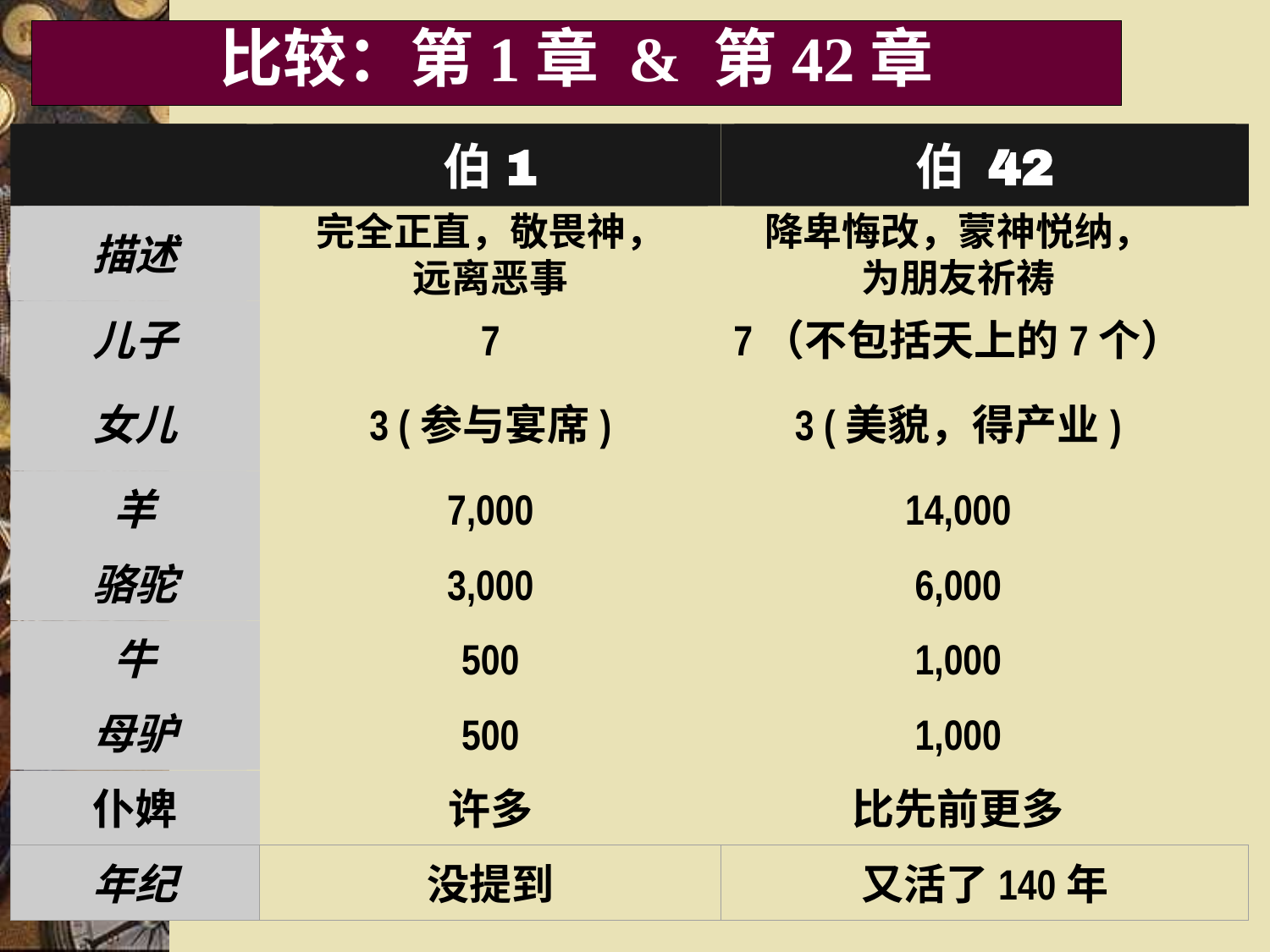

# 比较：第1章 & 第42章

伯1

伯 42

描述
完全正直，敬畏神，
远离恶事
降卑悔改，蒙神悦纳，
为朋友祈祷

儿子
7
7（不包括天上的7个）

女儿
3 (参与宴席)
3 (美貌，得产业)

羊
7,000
14,000

骆驼
3,000
6,000

牛
500
1,000
500
1,000

母驴

仆婢
许多
比先前更多

年纪

没提到

又活了140年